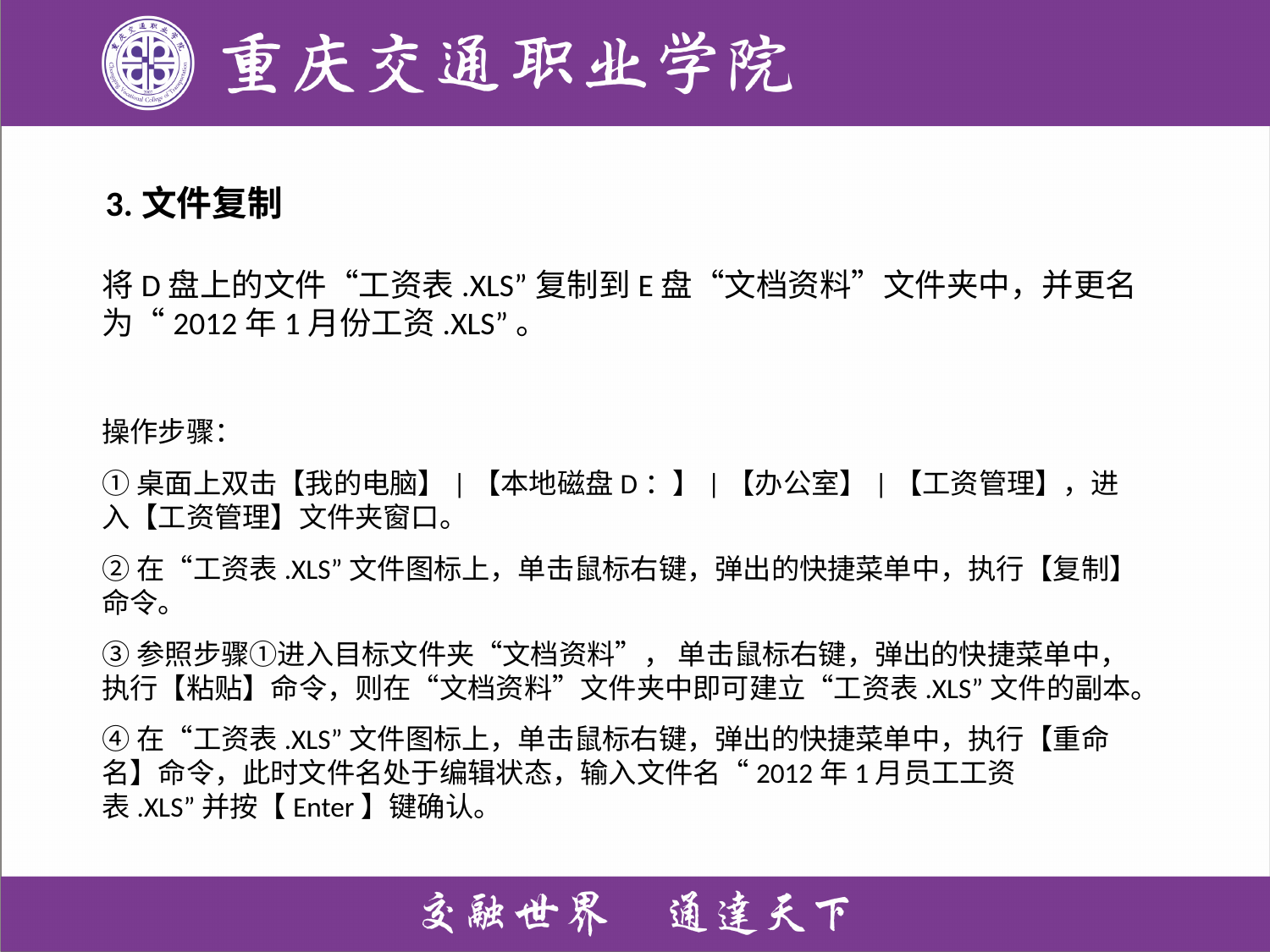

3.文件复制
将D盘上的文件“工资表.XLS”复制到E盘“文档资料”文件夹中，并更名为“2012年1月份工资.XLS”。

操作步骤：
①桌面上双击【我的电脑】|【本地磁盘D：】|【办公室】|【工资管理】，进入【工资管理】文件夹窗口。
②在“工资表.XLS”文件图标上，单击鼠标右键，弹出的快捷菜单中，执行【复制】命令。
③参照步骤①进入目标文件夹“文档资料”， 单击鼠标右键，弹出的快捷菜单中，执行【粘贴】命令，则在“文档资料”文件夹中即可建立“工资表.XLS”文件的副本。
④在“工资表.XLS”文件图标上，单击鼠标右键，弹出的快捷菜单中，执行【重命名】命令，此时文件名处于编辑状态，输入文件名“2012年1月员工工资表.XLS”并按【Enter】键确认。